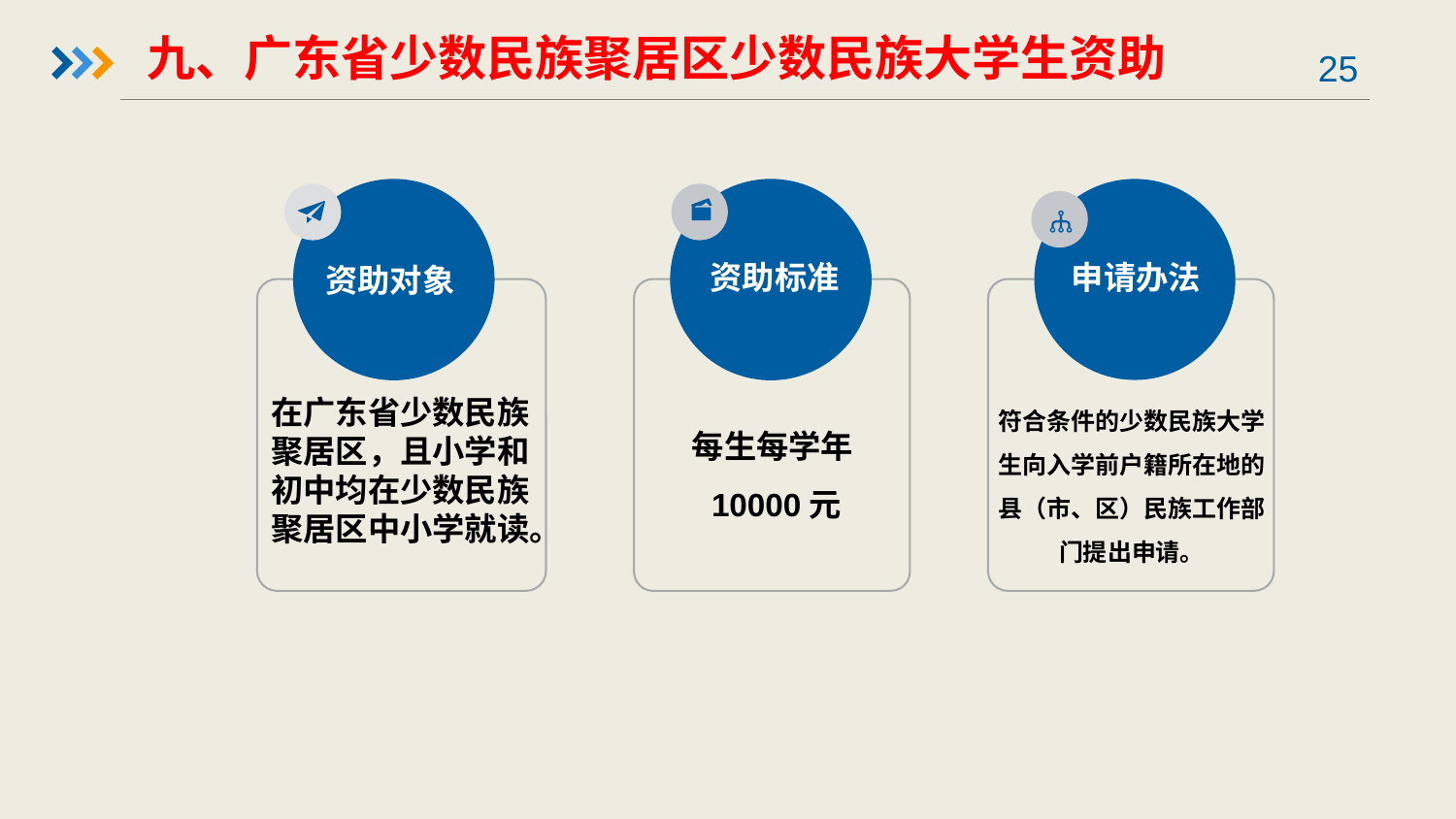

九、广东省少数民族聚居区少数民族大学生资助

资助对象
资助标准
申请办法

符合条件的少数民族大学生向入学前户籍所在地的县（市、区）民族工作部门提出申请。
在广东省少数民族聚居区，且小学和初中均在少数民族聚居区中小学就读。
每生每学年10000元